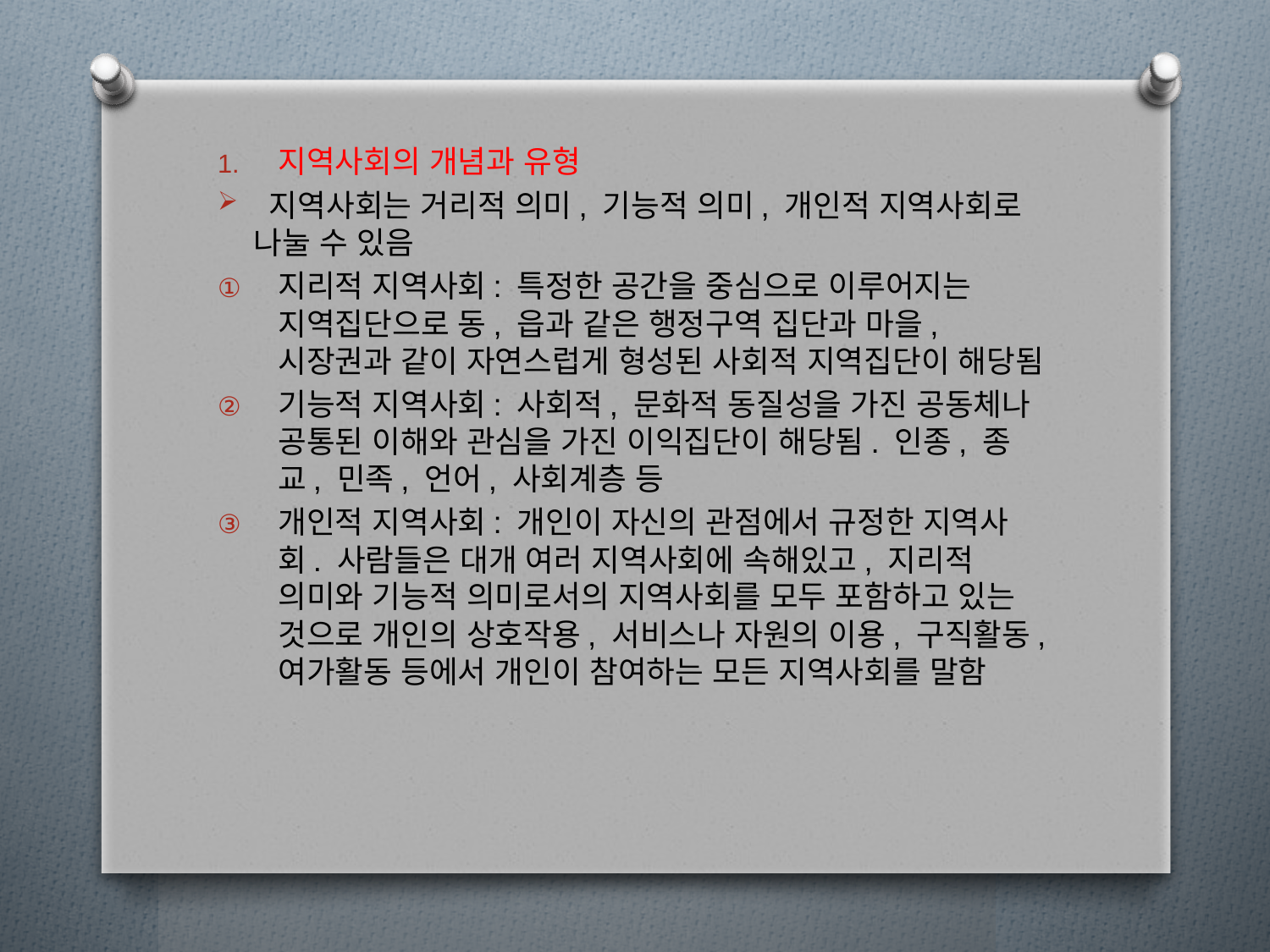

지역사회의 개념과 유형
 지역사회는 거리적 의미, 기능적 의미, 개인적 지역사회로 나눌 수 있음
지리적 지역사회: 특정한 공간을 중심으로 이루어지는 지역집단으로 동, 읍과 같은 행정구역 집단과 마을, 시장권과 같이 자연스럽게 형성된 사회적 지역집단이 해당됨
기능적 지역사회: 사회적, 문화적 동질성을 가진 공동체나 공통된 이해와 관심을 가진 이익집단이 해당됨. 인종, 종교, 민족, 언어, 사회계층 등
개인적 지역사회: 개인이 자신의 관점에서 규정한 지역사회. 사람들은 대개 여러 지역사회에 속해있고, 지리적 의미와 기능적 의미로서의 지역사회를 모두 포함하고 있는 것으로 개인의 상호작용, 서비스나 자원의 이용, 구직활동, 여가활동 등에서 개인이 참여하는 모든 지역사회를 말함